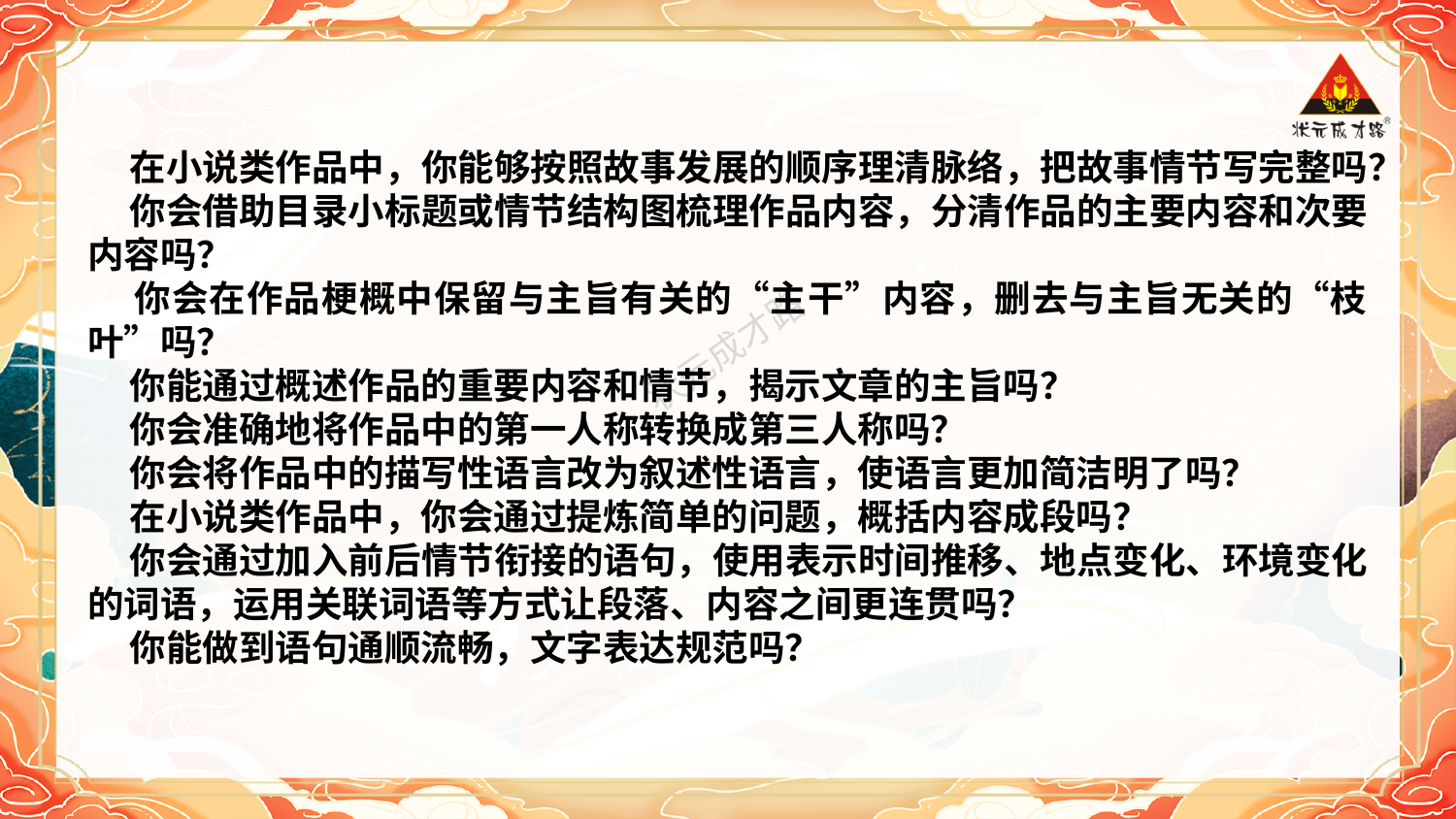

在小说类作品中，你能够按照故事发展的顺序理清脉络，把故事情节写完整吗？
    你会借助目录小标题或情节结构图梳理作品内容，分清作品的主要内容和次要内容吗？
    你会在作品梗概中保留与主旨有关的“主干”内容，删去与主旨无关的“枝叶”吗？
    你能通过概述作品的重要内容和情节，揭示文章的主旨吗？
    你会准确地将作品中的第一人称转换成第三人称吗？
    你会将作品中的描写性语言改为叙述性语言，使语言更加简洁明了吗？
    在小说类作品中，你会通过提炼简单的问题，概括内容成段吗？
    你会通过加入前后情节衔接的语句，使用表示时间推移、地点变化、环境变化的词语，运用关联词语等方式让段落、内容之间更连贯吗？
    你能做到语句通顺流畅，文字表达规范吗？